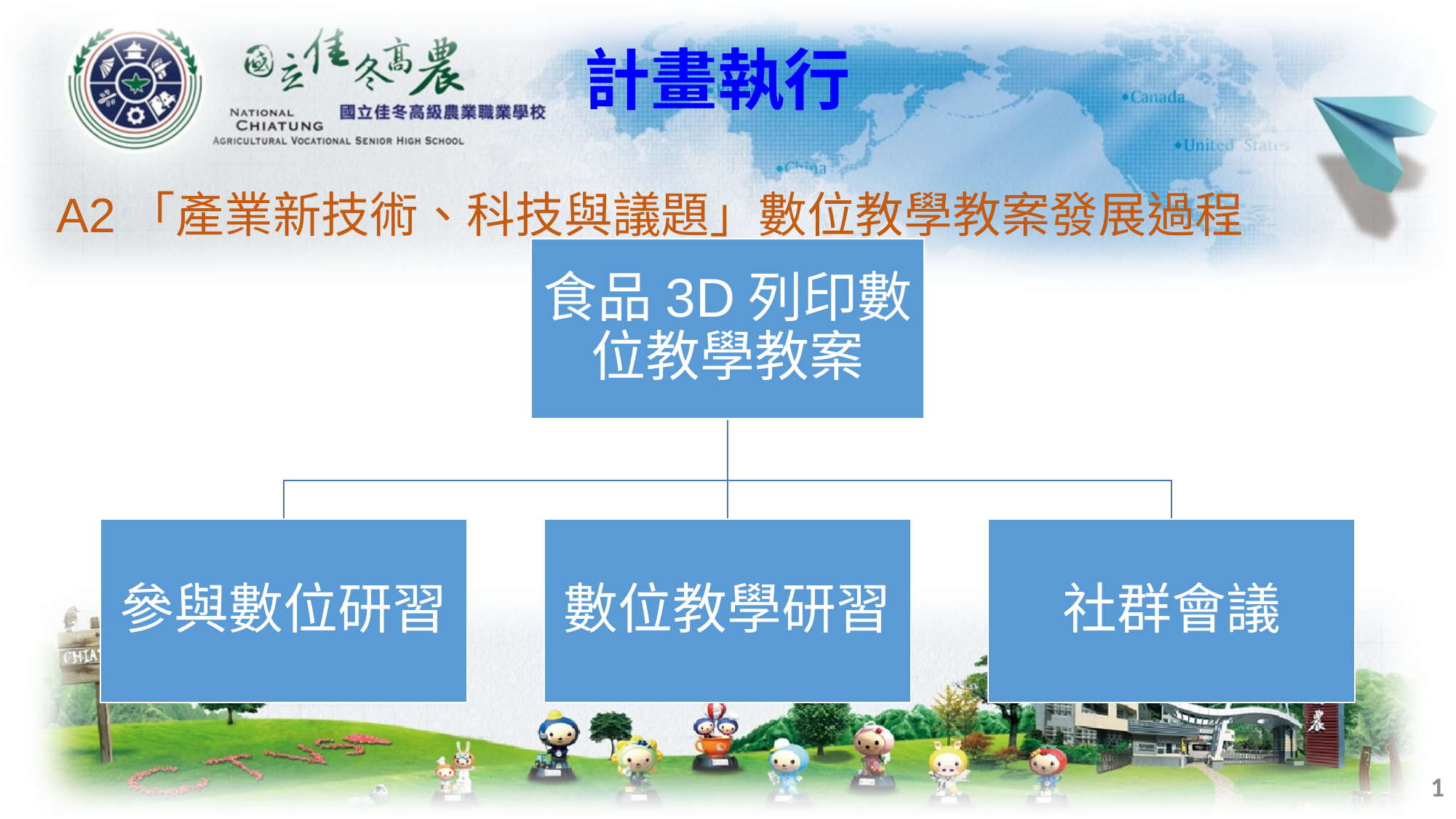

計畫執行
# A2「產業新技術、科技與議題」數位教學教案發展過程
食品3D列印數位教學教案
參與數位研習
數位教學研習
社群會議
1